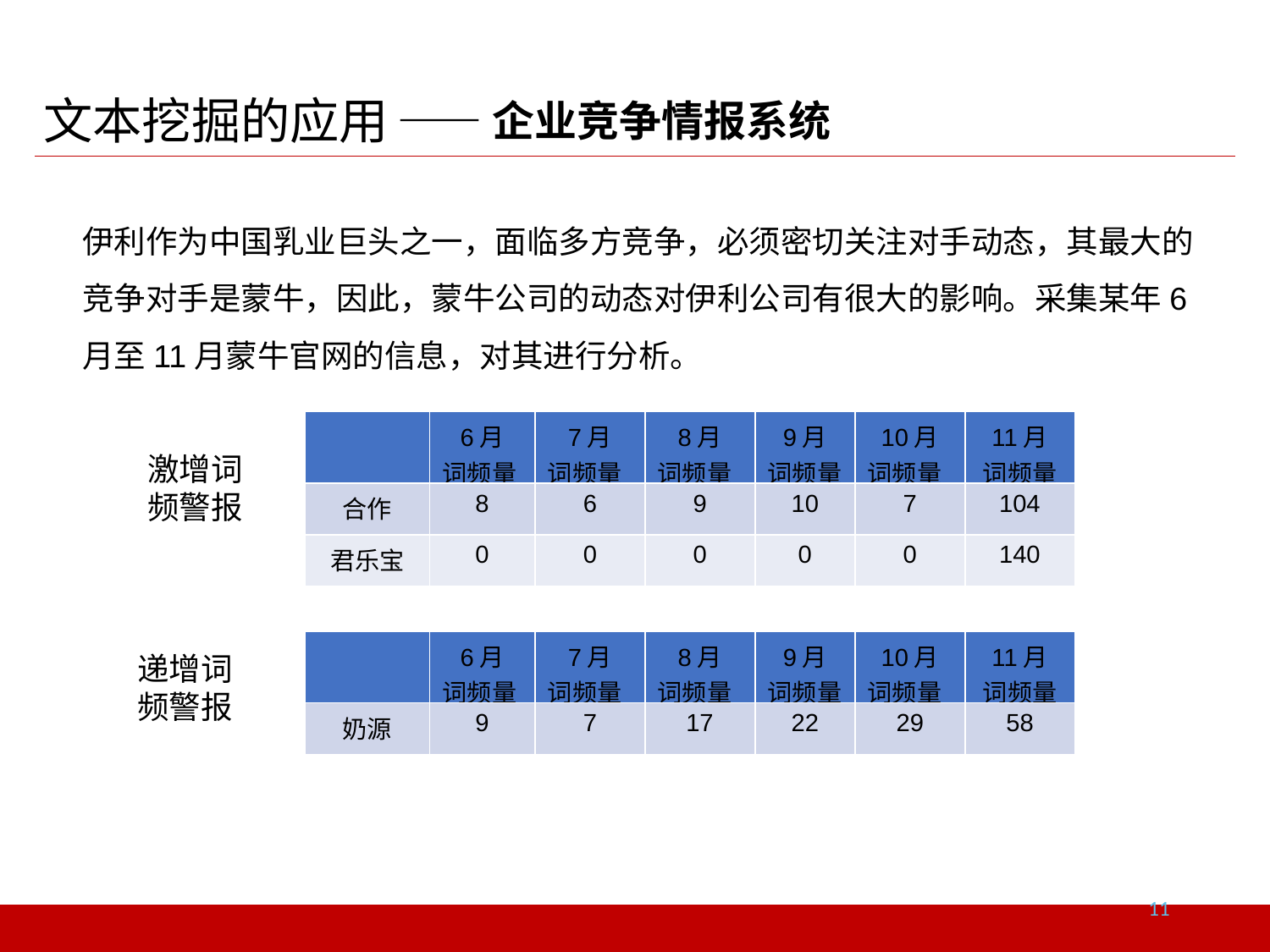

文本挖掘的应用
——企业竞争情报系统
伊利作为中国乳业巨头之一，面临多方竞争，必须密切关注对手动态，其最大的竞争对手是蒙牛，因此，蒙牛公司的动态对伊利公司有很大的影响。采集某年6月至11月蒙牛官网的信息，对其进行分析。
|  | 6月 词频量 | 7月 词频量 | 8月 词频量 | 9月 词频量 | 10月 词频量 | 11月 词频量 |
| --- | --- | --- | --- | --- | --- | --- |
| 合作 | 8 | 6 | 9 | 10 | 7 | 104 |
| 君乐宝 | 0 | 0 | 0 | 0 | 0 | 140 |
激增词频警报
|  | 6月 词频量 | 7月 词频量 | 8月 词频量 | 9月 词频量 | 10月 词频量 | 11月 词频量 |
| --- | --- | --- | --- | --- | --- | --- |
| 奶源 | 9 | 7 | 17 | 22 | 29 | 58 |
递增词频警报
11